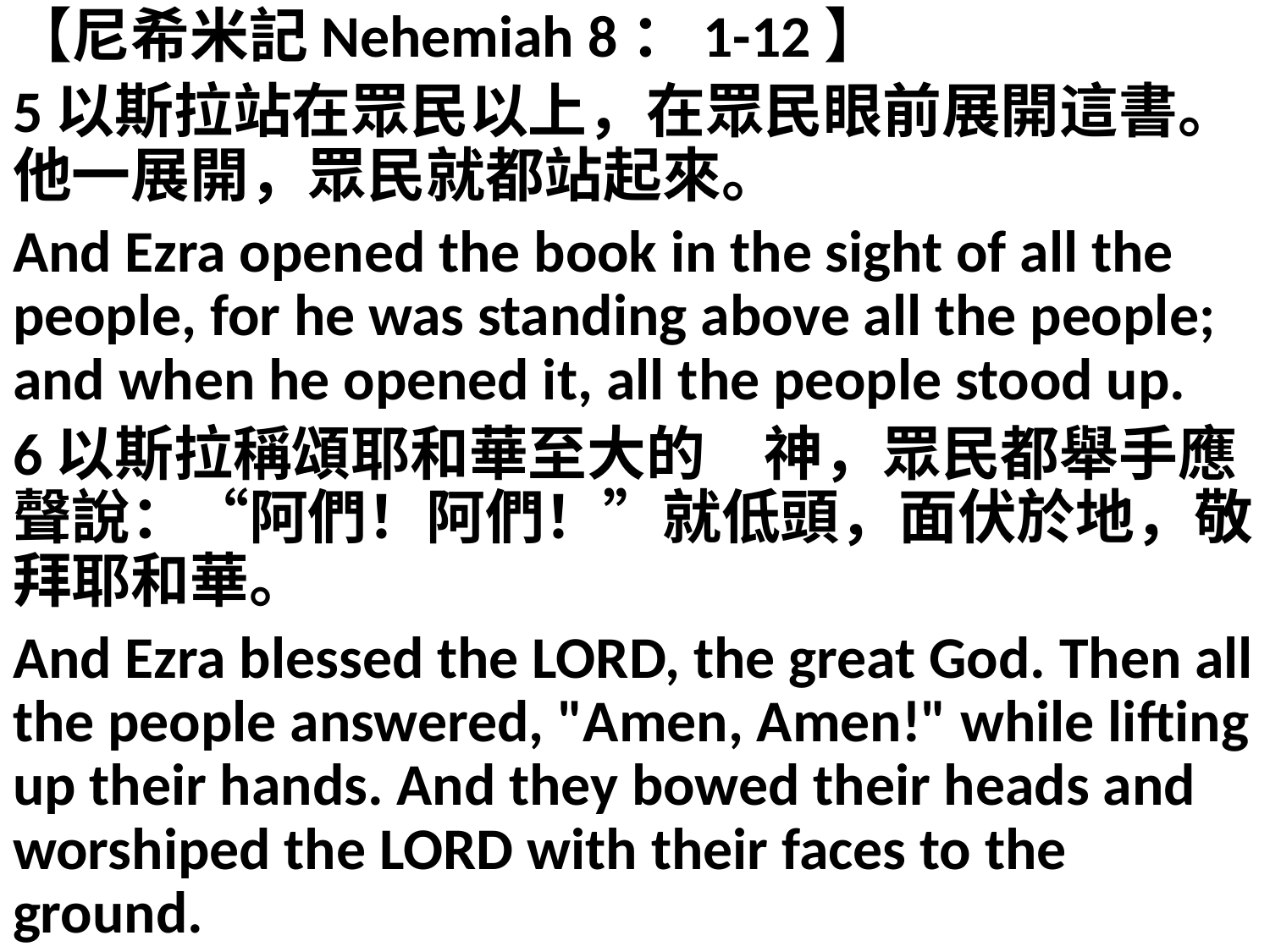

【尼希米記Nehemiah 8：1-12】
5以斯拉站在眾民以上，在眾民眼前展開這書。他一展開，眾民就都站起來。
And Ezra opened the book in the sight of all the people, for he was standing above all the people; and when he opened it, all the people stood up.
6以斯拉稱頌耶和華至大的　神，眾民都舉手應聲說：“阿們！阿們！”就低頭，面伏於地，敬拜耶和華。
And Ezra blessed the LORD, the great God. Then all the people answered, "Amen, Amen!" while lifting up their hands. And they bowed their heads and worshiped the LORD with their faces to the ground.